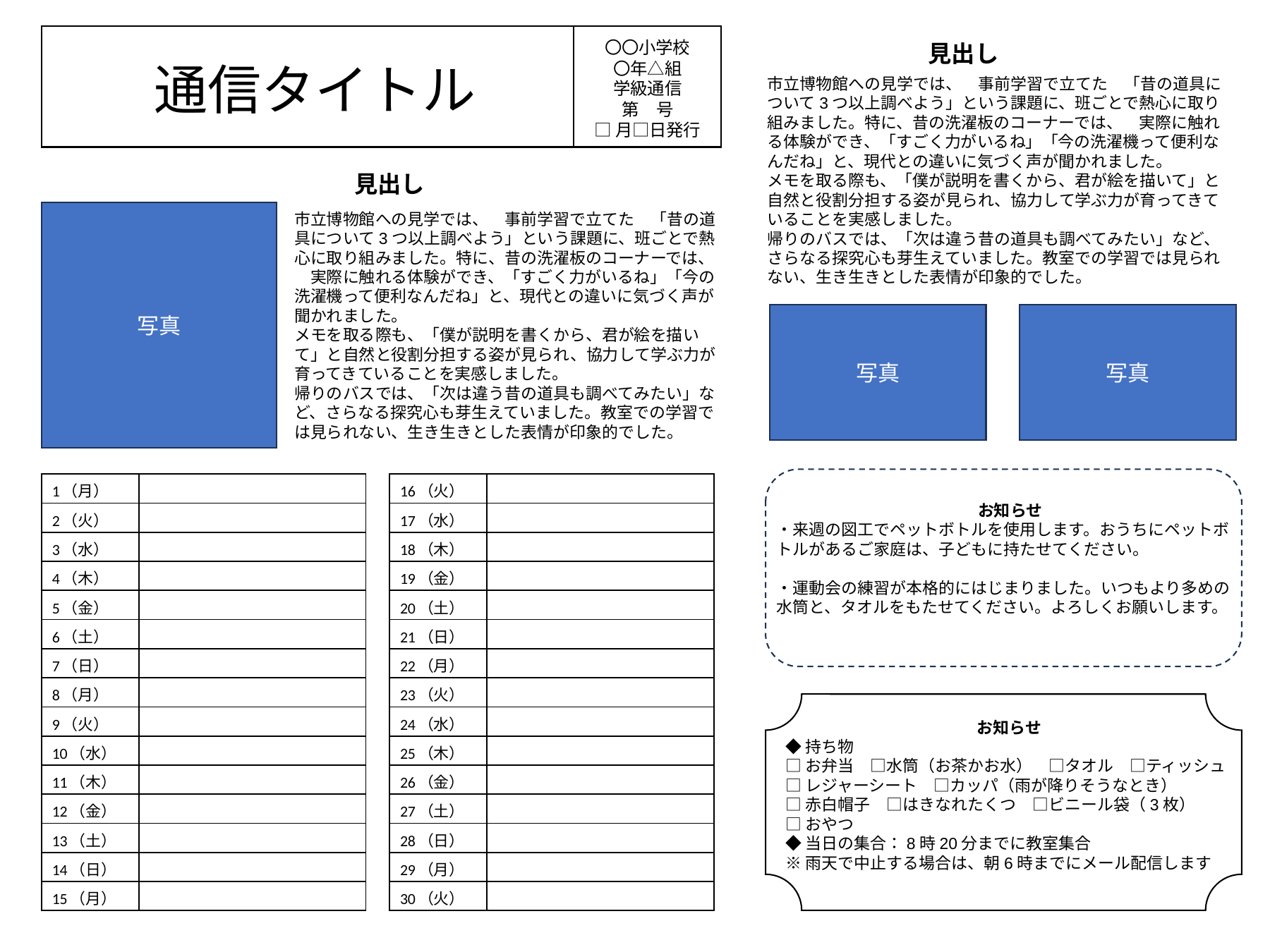

〇〇小学校
〇年△組
学級通信
第　号
□月□日発行
見出し
通信タイトル
市立博物館への見学では、　事前学習で立てた　「昔の道具について3つ以上調べよう」という課題に、班ごとで熱心に取り組みました。特に、昔の洗濯板のコーナーでは、　実際に触れる体験ができ、「すごく力がいるね」「今の洗濯機って便利なんだね」と、現代との違いに気づく声が聞かれました。
メモを取る際も、「僕が説明を書くから、君が絵を描いて」と自然と役割分担する姿が見られ、協力して学ぶ力が育ってきていることを実感しました。
帰りのバスでは、「次は違う昔の道具も調べてみたい」など、さらなる探究心も芽生えていました。教室での学習では見られない、生き生きとした表情が印象的でした。
見出し
写真
市立博物館への見学では、　事前学習で立てた　「昔の道具について3つ以上調べよう」という課題に、班ごとで熱心に取り組みました。特に、昔の洗濯板のコーナーでは、　実際に触れる体験ができ、「すごく力がいるね」「今の洗濯機って便利なんだね」と、現代との違いに気づく声が聞かれました。
メモを取る際も、「僕が説明を書くから、君が絵を描いて」と自然と役割分担する姿が見られ、協力して学ぶ力が育ってきていることを実感しました。
帰りのバスでは、「次は違う昔の道具も調べてみたい」など、さらなる探究心も芽生えていました。教室での学習では見られない、生き生きとした表情が印象的でした。
写真
写真

| 1（月） |  |
| --- | --- |
| 2（火） |  |
| 3（水） |  |
| 4（木） |  |
| 5（金） |  |
| 6（土） |  |
| 7（日） |  |
| 8（月） |  |
| 9（火） |  |
| 10（水） |  |
| 11（木） |  |
| 12（金） |  |
| 13（土） |  |
| 14（日） |  |
| 15（月） |  |
| 16（火） |  |
| --- | --- |
| 17（水） |  |
| 18（木） |  |
| 19（金） |  |
| 20（土） |  |
| 21（日） |  |
| 22（月） |  |
| 23（火） |  |
| 24（水） |  |
| 25（木） |  |
| 26（金） |  |
| 27（土） |  |
| 28（日） |  |
| 29（月） |  |
| 30（火） |  |
お知らせ
・来週の図工でペットボトルを使用します。おうちにペットボトルがあるご家庭は、子どもに持たせてください。

・運動会の練習が本格的にはじまりました。いつもより多めの水筒と、タオルをもたせてください。よろしくお願いします。

お知らせ
◆持ち物
□お弁当　□水筒（お茶かお水）　□タオル　□ティッシュ
□レジャーシート　□カッパ（雨が降りそうなとき）
□赤白帽子　□はきなれたくつ　□ビニール袋（3枚）
□おやつ
◆当日の集合：8時20分までに教室集合
※雨天で中止する場合は、朝6時までにメール配信します